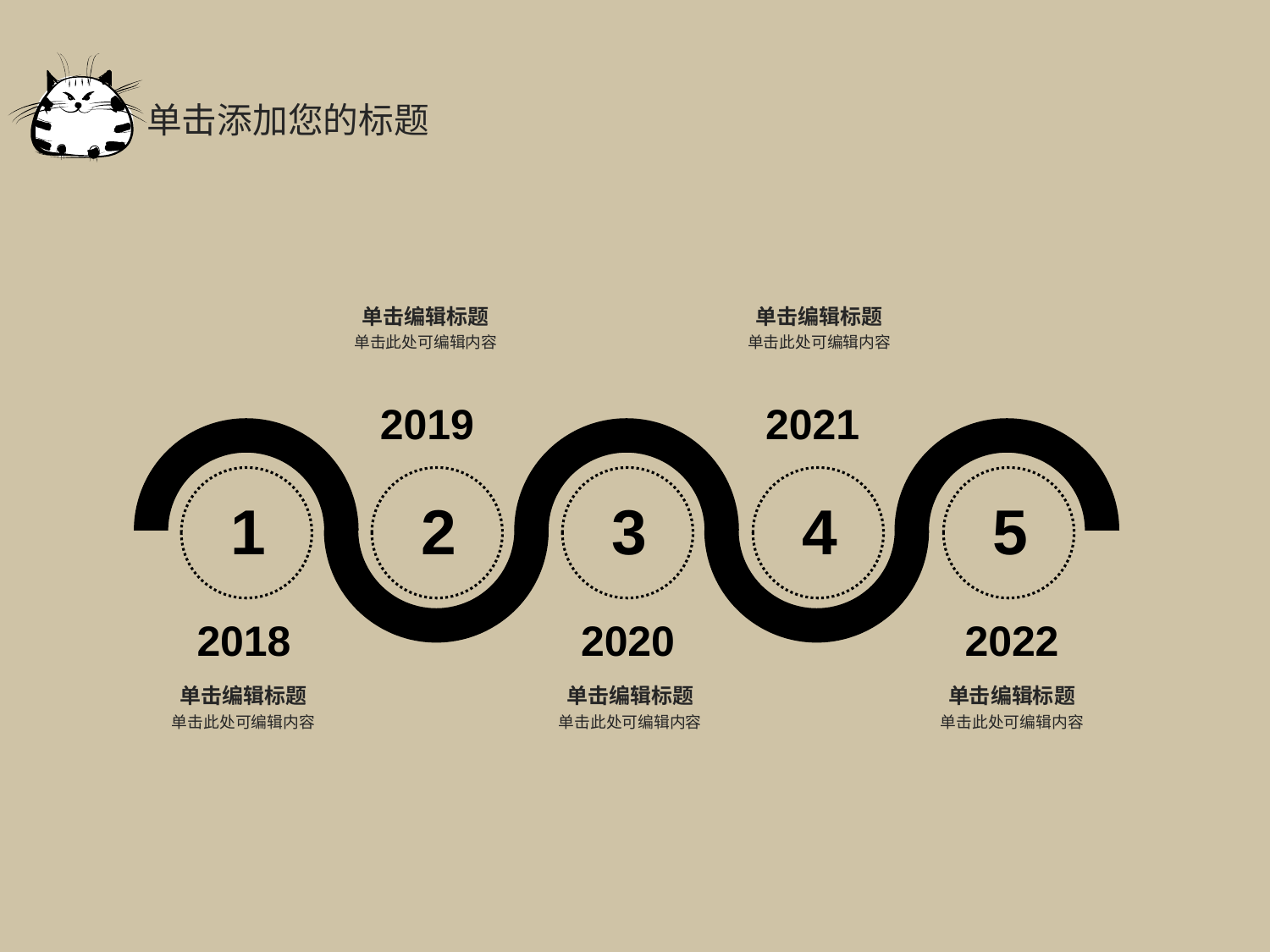

单击添加您的标题
单击编辑标题
单击编辑标题
单击此处可编辑内容
单击此处可编辑内容
2019
2021

1
2
3
4
5
2018
2020
2022
单击编辑标题
单击编辑标题
单击编辑标题
单击此处可编辑内容
单击此处可编辑内容
单击此处可编辑内容